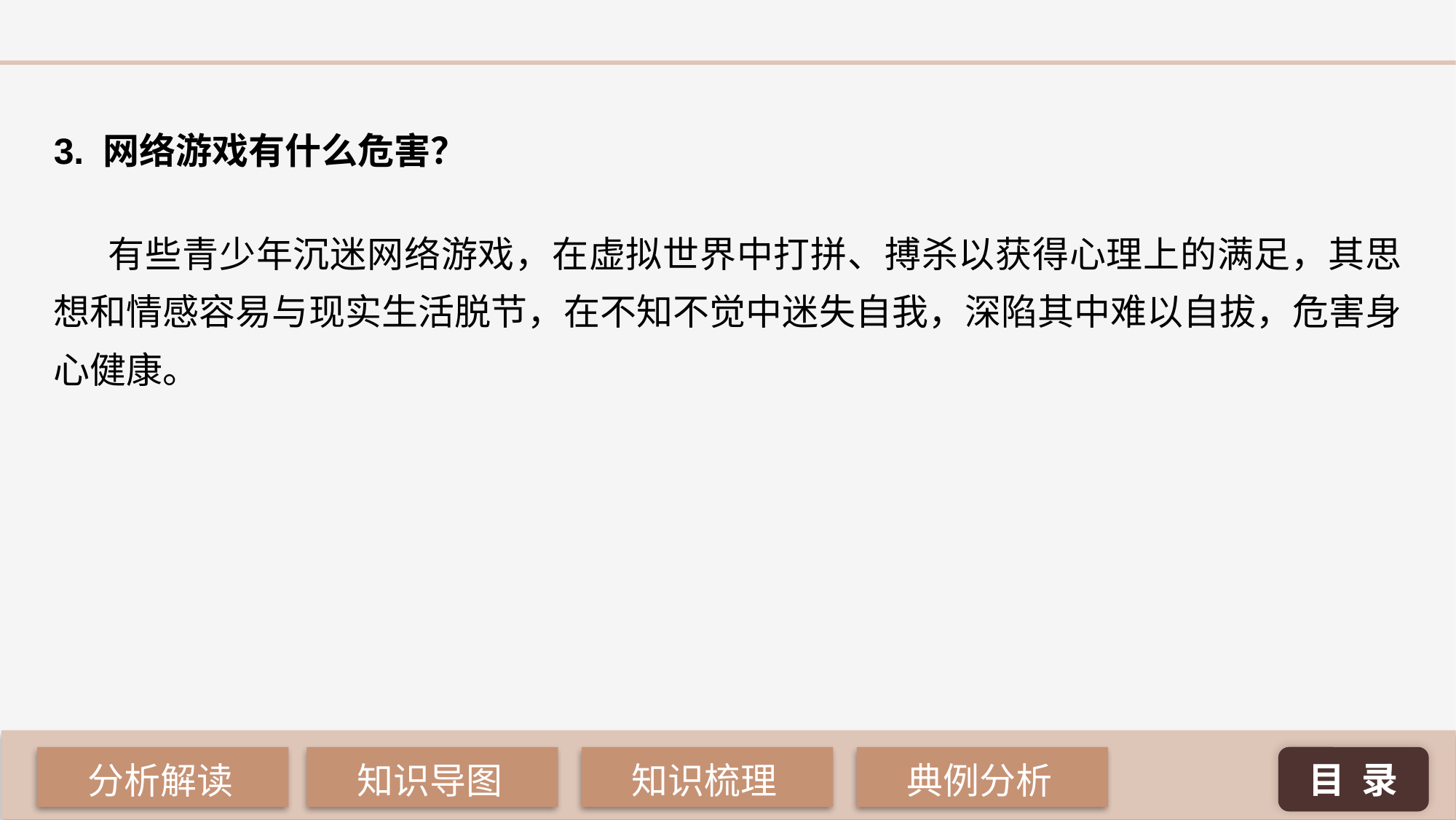

3. 网络游戏有什么危害？
有些青少年沉迷网络游戏，在虚拟世界中打拼、搏杀以获得心理上的满足，其思想和情感容易与现实生活脱节，在不知不觉中迷失自我，深陷其中难以自拔，危害身心健康。